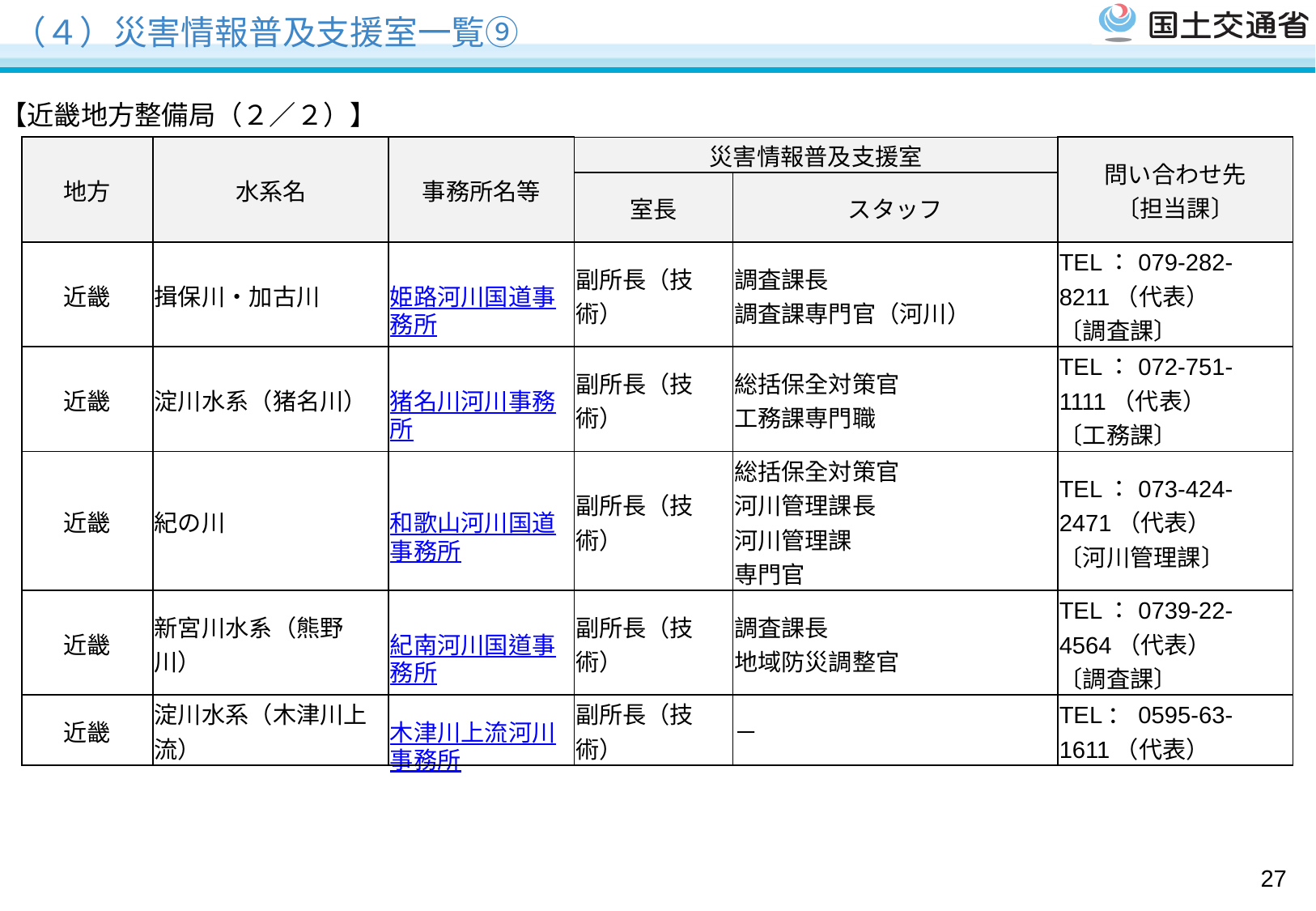

# （４）災害情報普及支援室一覧⑨
【近畿地方整備局（２／２）】
| 地方 | 水系名 | 事務所名等 | 災害情報普及支援室 |  | 問い合わせ先 〔担当課〕 |
| --- | --- | --- | --- | --- | --- |
|  |  |  | 室長 | スタッフ |  |
| 近畿 | 揖保川・加古川 | 姫路河川国道事務所 | 副所長（技術） | 調査課長 調査課専門官（河川） | TEL：079-282-8211（代表） 〔調査課〕 |
| 近畿 | 淀川水系（猪名川） | 猪名川河川事務所 | 副所長（技術） | 総括保全対策官 工務課専門職 | TEL：072-751-1111（代表） 〔工務課〕 |
| 近畿 | 紀の川 | 和歌山河川国道事務所 | 副所長（技術） | 総括保全対策官 河川管理課長 河川管理課 専門官 | TEL：073-424-2471（代表） 〔河川管理課〕 |
| 近畿 | 新宮川水系（熊野川） | 紀南河川国道事務所 | 副所長（技術） | 調査課長 地域防災調整官 | TEL：0739-22-4564（代表） 〔調査課〕 |
| 近畿 | 淀川水系（木津川上流） | 木津川上流河川事務所 | 副所長（技術） | － | TEL：0595-63-1611（代表） |
27